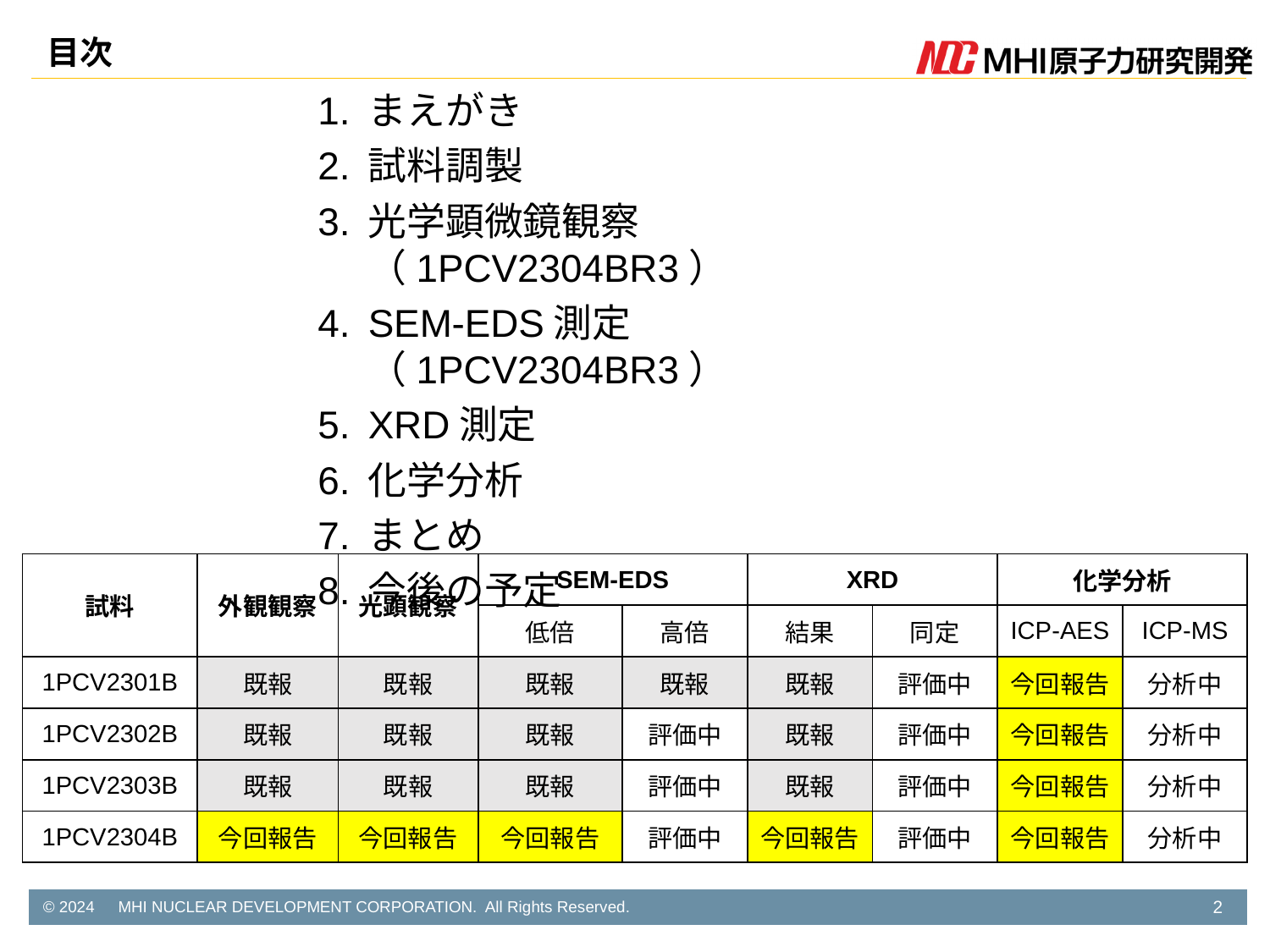

# 目次
まえがき
試料調製
光学顕微鏡観察	（1PCV2304BR3）
SEM-EDS測定	（1PCV2304BR3）
XRD測定
化学分析
まとめ
今後の予定
| 試料 | 外観観察 | 光顕観察 | SEM-EDS |  | XRD |  | 化学分析 |  |
| --- | --- | --- | --- | --- | --- | --- | --- | --- |
|  |  |  | 低倍 | 高倍 | 結果 | 同定 | ICP-AES | ICP-MS |
| 1PCV2301B | 既報 | 既報 | 既報 | 既報 | 既報 | 評価中 | 今回報告 | 分析中 |
| 1PCV2302B | 既報 | 既報 | 既報 | 評価中 | 既報 | 評価中 | 今回報告 | 分析中 |
| 1PCV2303B | 既報 | 既報 | 既報 | 評価中 | 既報 | 評価中 | 今回報告 | 分析中 |
| 1PCV2304B | 今回報告 | 今回報告 | 今回報告 | 評価中 | 今回報告 | 評価中 | 今回報告 | 分析中 |